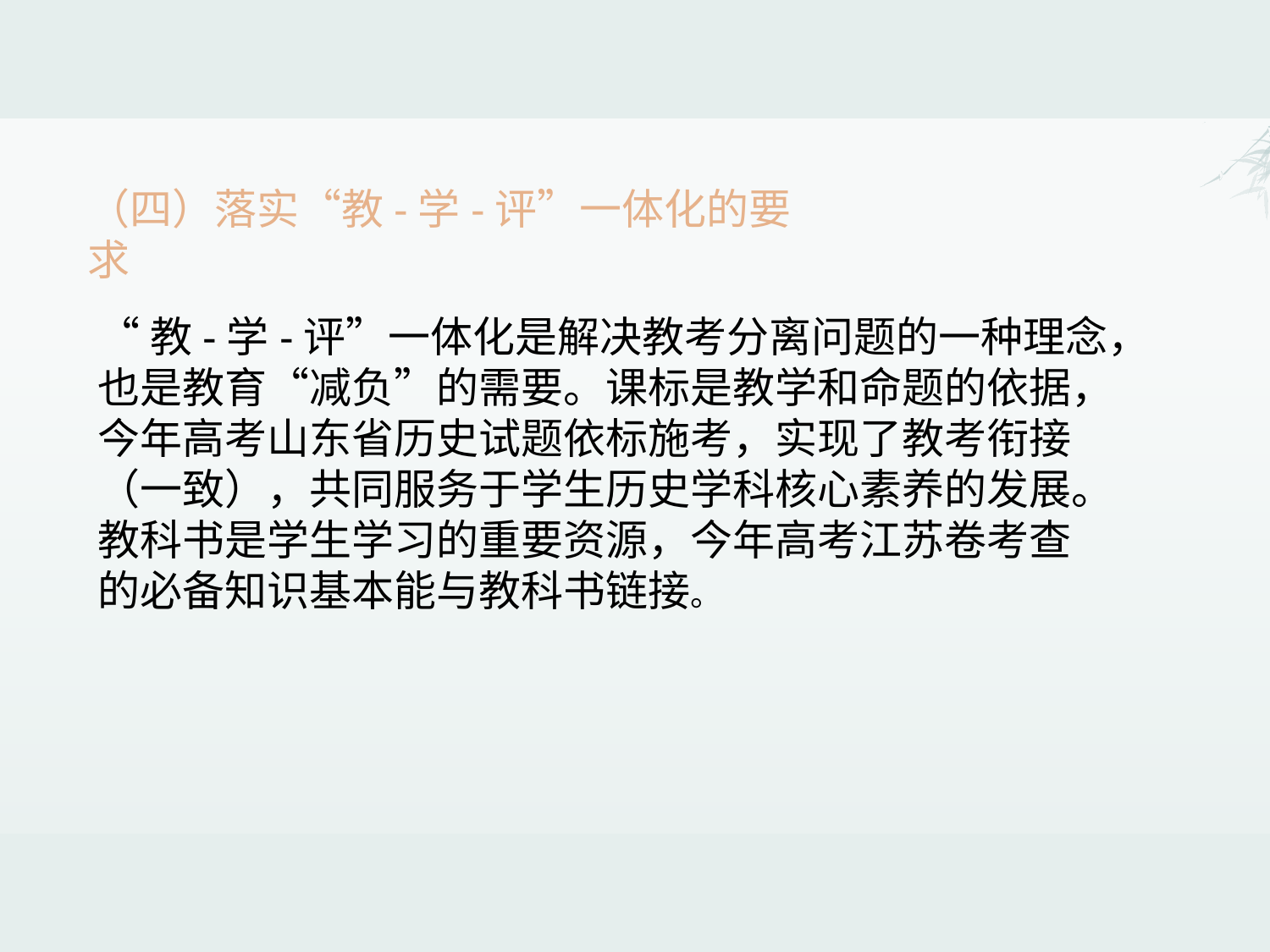

（四）落实“教-学-评”一体化的要求

“教-学-评”一体化是解决教考分离问题的一种理念，也是教育“减负”的需要。课标是教学和命题的依据，今年高考山东省历史试题依标施考，实现了教考衔接（一致），共同服务于学生历史学科核心素养的发展。教科书是学生学习的重要资源，今年高考江苏卷考查的必备知识基本能与教科书链接。